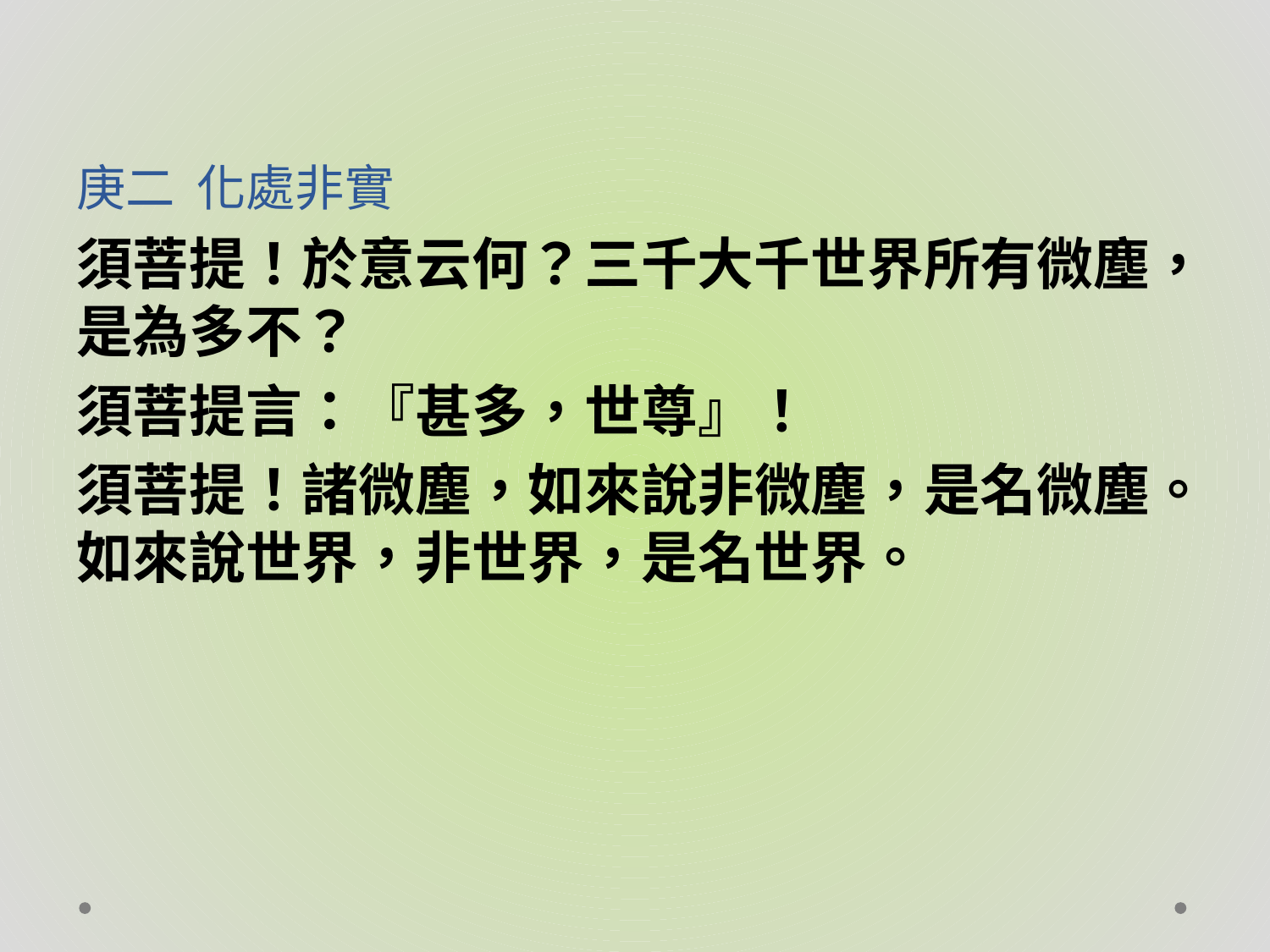

# 庚二  化處非實
須菩提！於意云何？三千大千世界所有微塵，是為多不？
須菩提言：『甚多，世尊』！
須菩提！諸微塵，如來說非微塵，是名微塵。如來說世界，非世界，是名世界。